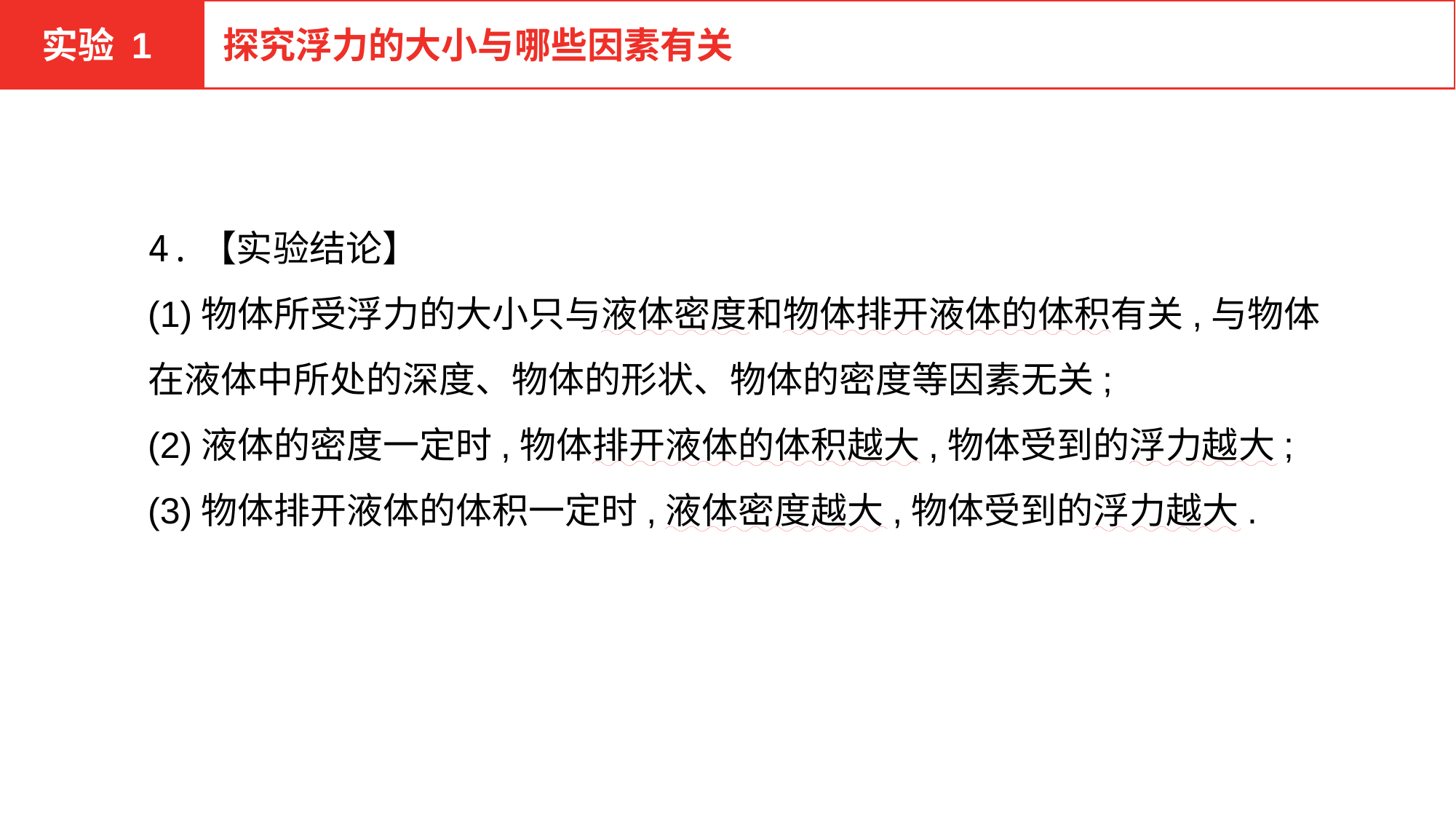

实验 1
探究浮力的大小与哪些因素有关
4.【实验结论】
(1)物体所受浮力的大小只与液体密度和物体排开液体的体积有关,与物体在液体中所处的深度、物体的形状、物体的密度等因素无关;
(2)液体的密度一定时,物体排开液体的体积越大,物体受到的浮力越大;
(3)物体排开液体的体积一定时,液体密度越大,物体受到的浮力越大.